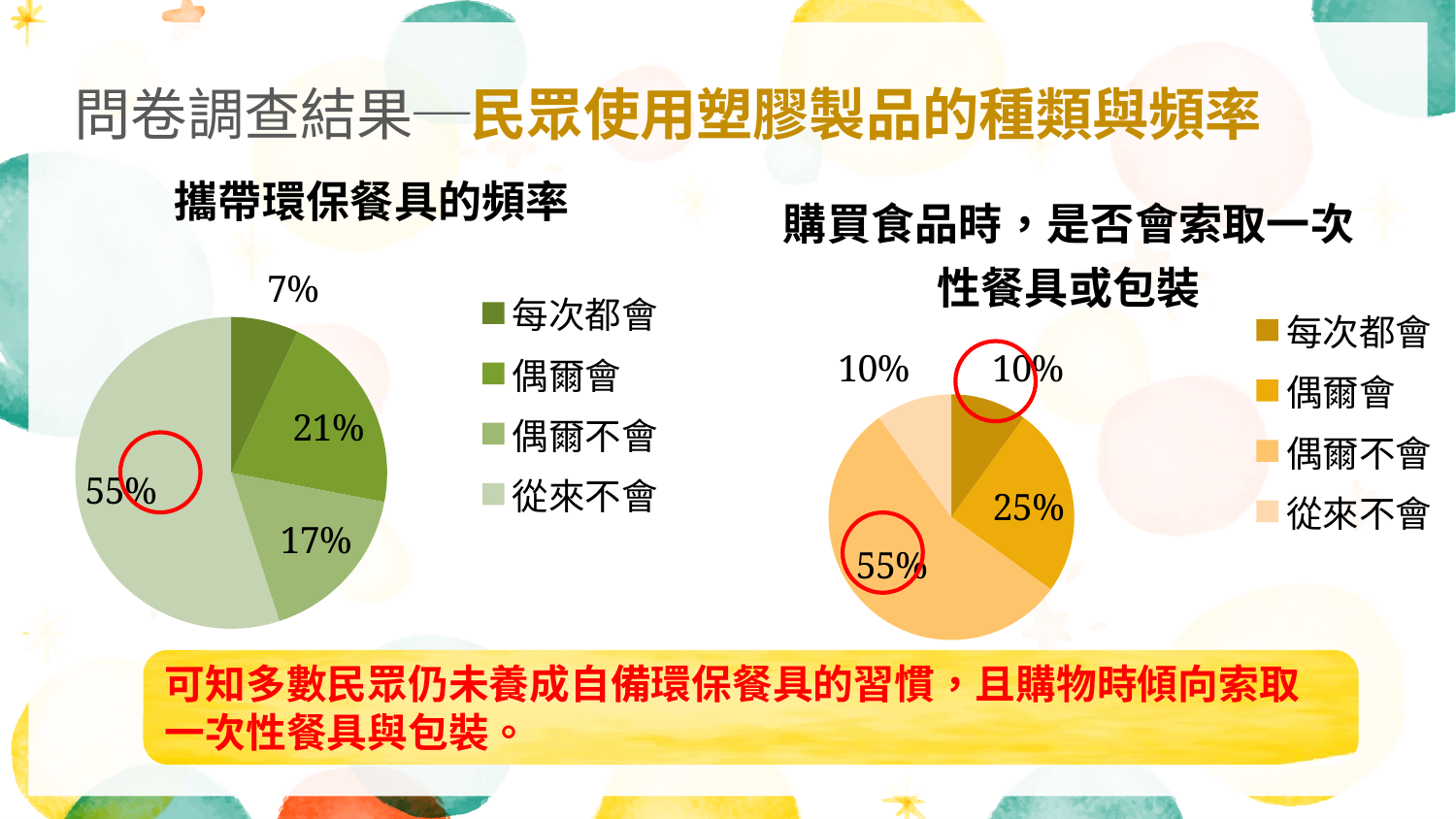

問卷調查結果─民眾使用塑膠製品的種類與頻率

### Chart: 攜帶環保餐具的頻率

| Category |  |
|---|---|
| 每次都會 | 0.07000000000000002 |
| 偶爾會 | 0.21000000000000021 |
| 偶爾不會 | 0.17 |
| 從來不會 | 0.55 |

### Chart: 購買食品時，是否會索取一次性餐具或包裝

| Category |  |
|---|---|
| 每次都會 | 0.1 |
| 偶爾會 | 0.25 |
| 偶爾不會 | 0.55 |
| 從來不會 | 0.1 |

可知多數民眾仍未養成自備環保餐具的習慣，且購物時傾向索取一次性餐具與包裝。